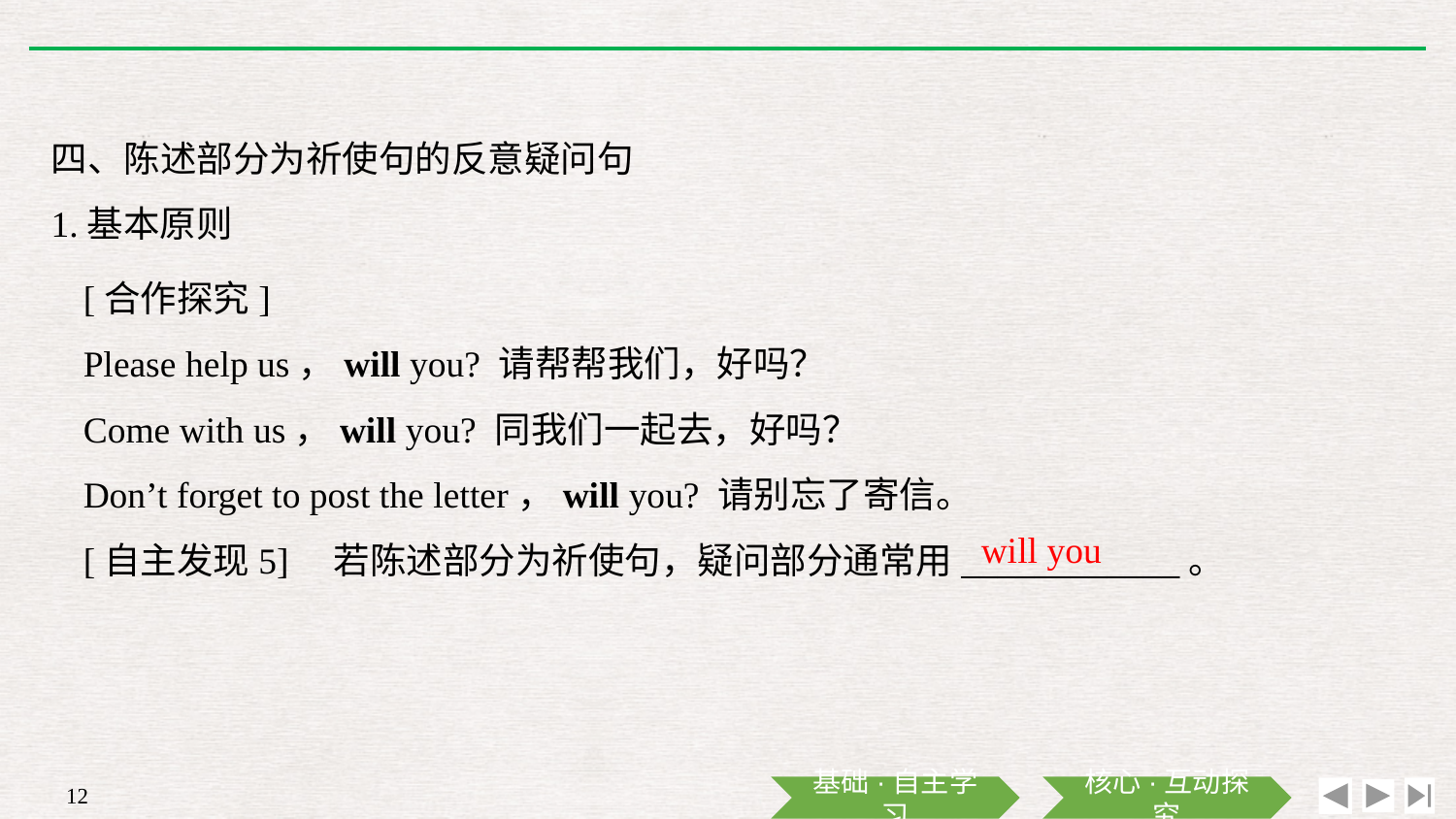

四、陈述部分为祈使句的反意疑问句
1.基本原则
[合作探究]
Please help us，will you? 请帮帮我们，好吗？
Come with us，will you? 同我们一起去，好吗？
Don’t forget to post the letter，will you? 请别忘了寄信。
[自主发现5]　若陈述部分为祈使句，疑问部分通常用____________。
will you